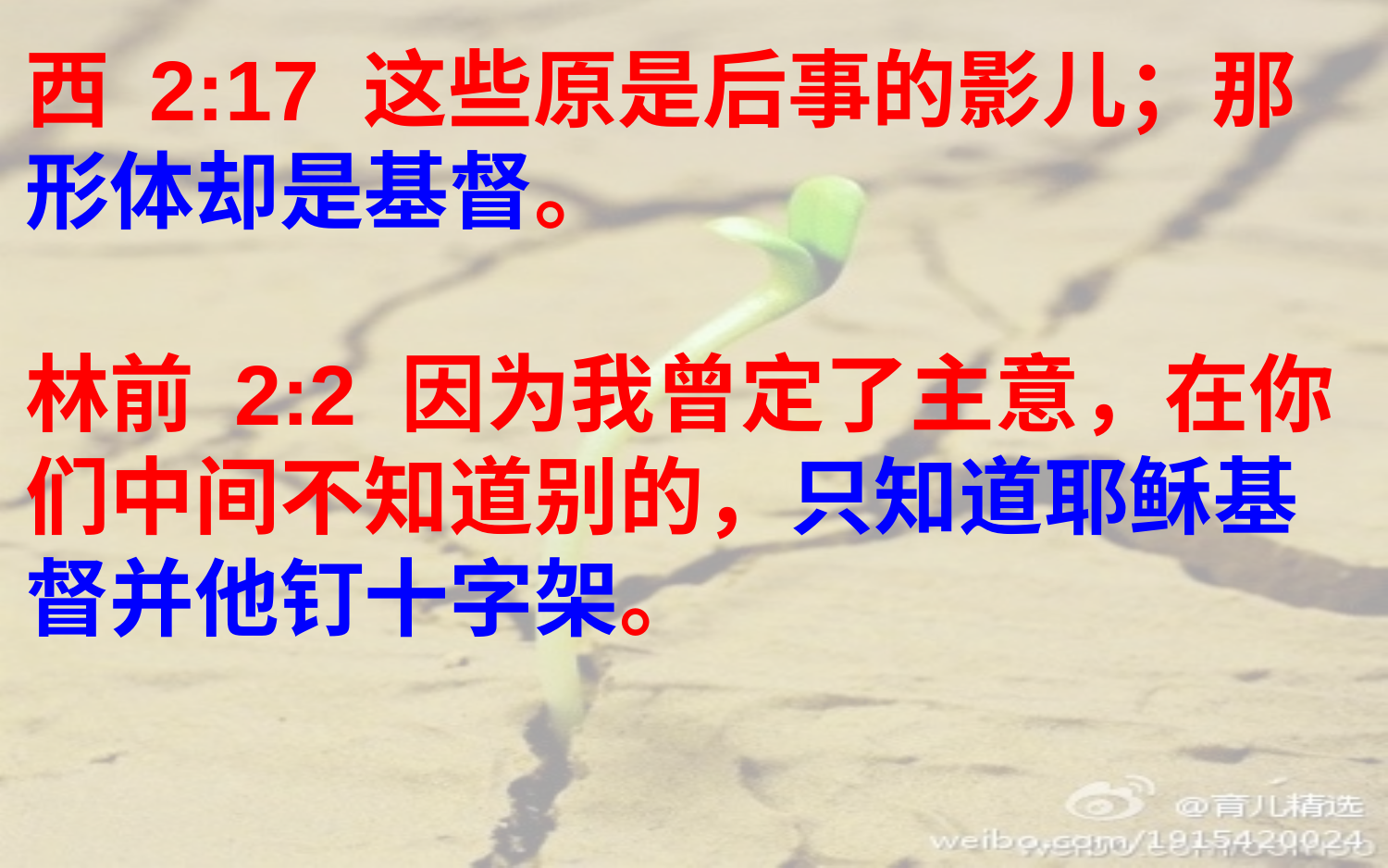

西 2:17 这些原是后事的影儿；那形体却是基督。

林前 2:2 因为我曾定了主意，在你们中间不知道别的，只知道耶稣基督并他钉十字架。